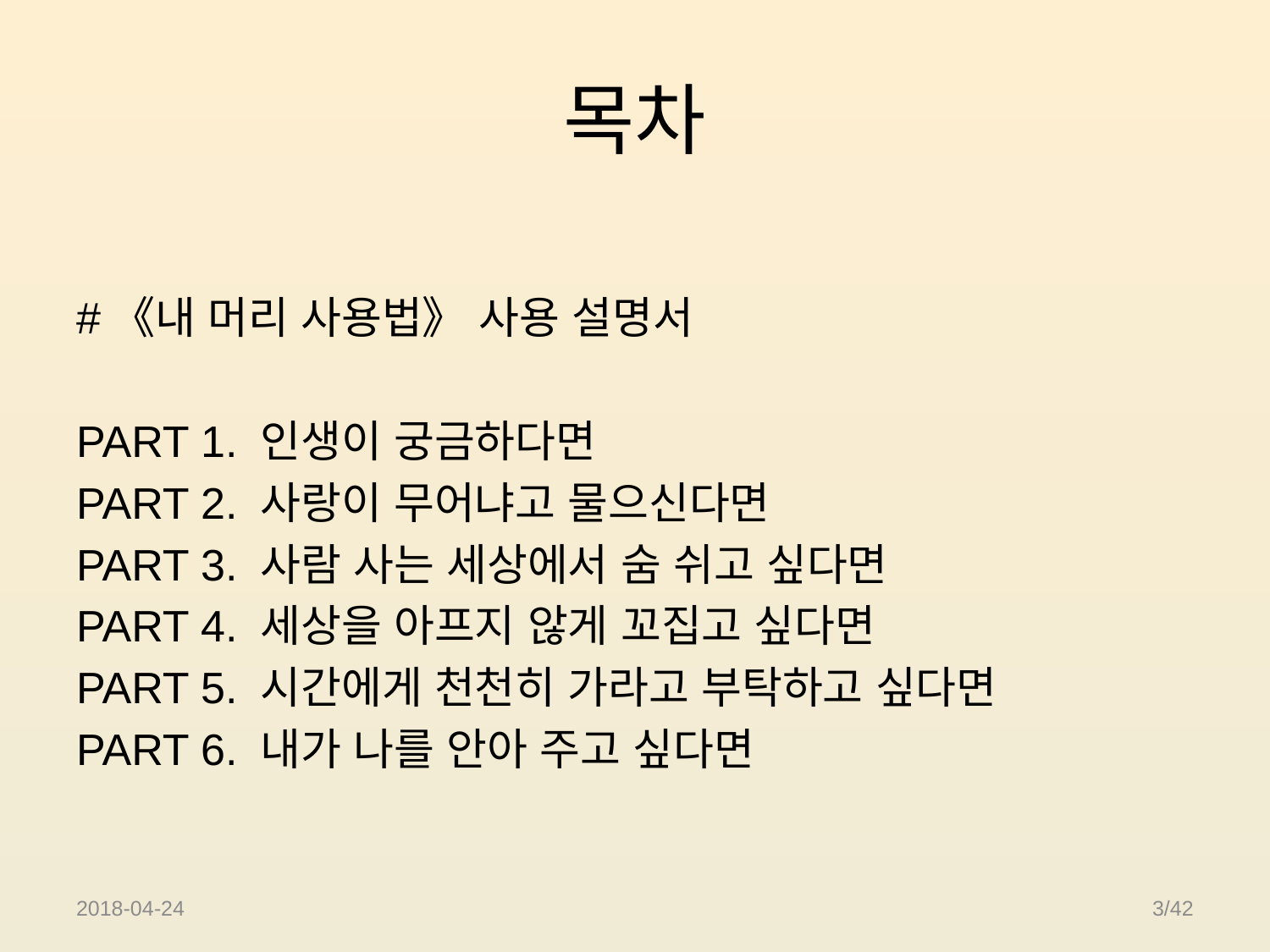

# 목차

#《내 머리 사용법》 사용 설명서

PART 1. 인생이 궁금하다면
PART 2. 사랑이 무어냐고 물으신다면
PART 3. 사람 사는 세상에서 숨 쉬고 싶다면
PART 4. 세상을 아프지 않게 꼬집고 싶다면
PART 5. 시간에게 천천히 가라고 부탁하고 싶다면
PART 6. 내가 나를 안아 주고 싶다면

2018-04-24
3/42